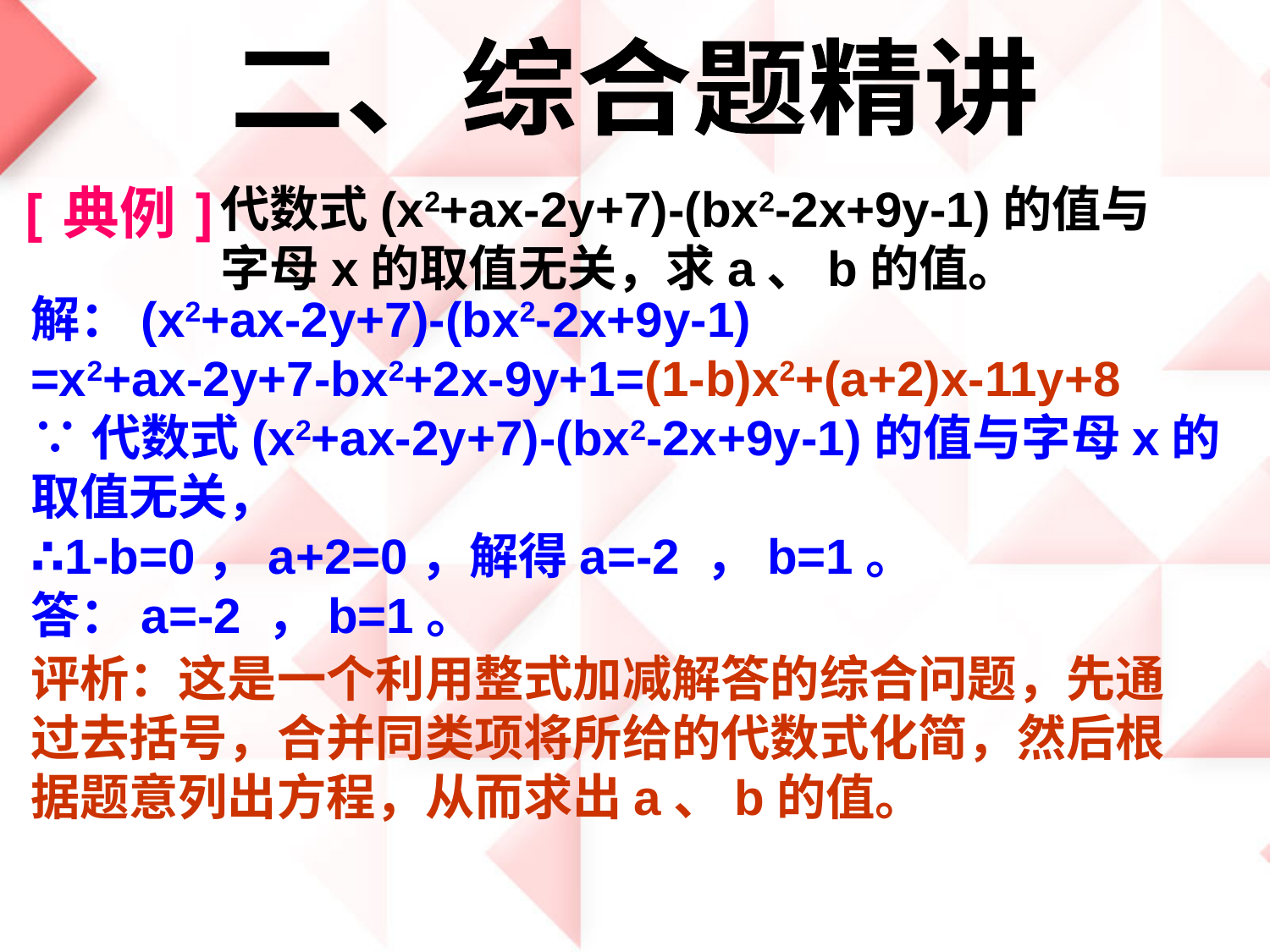

二、综合题精讲
[典例]
代数式(x2+ax-2y+7)-(bx2-2x+9y-1)的值与字母x的取值无关，求a、b的值。
解：(x2+ax-2y+7)-(bx2-2x+9y-1)
=x2+ax-2y+7-bx2+2x-9y+1=(1-b)x2+(a+2)x-11y+8
∵代数式(x2+ax-2y+7)-(bx2-2x+9y-1)的值与字母x的取值无关，
∴1-b=0，a+2=0，解得a=-2 ，b=1。
答：a=-2 ，b=1。
评析：这是一个利用整式加减解答的综合问题，先通过去括号，合并同类项将所给的代数式化简，然后根据题意列出方程，从而求出a、b的值。